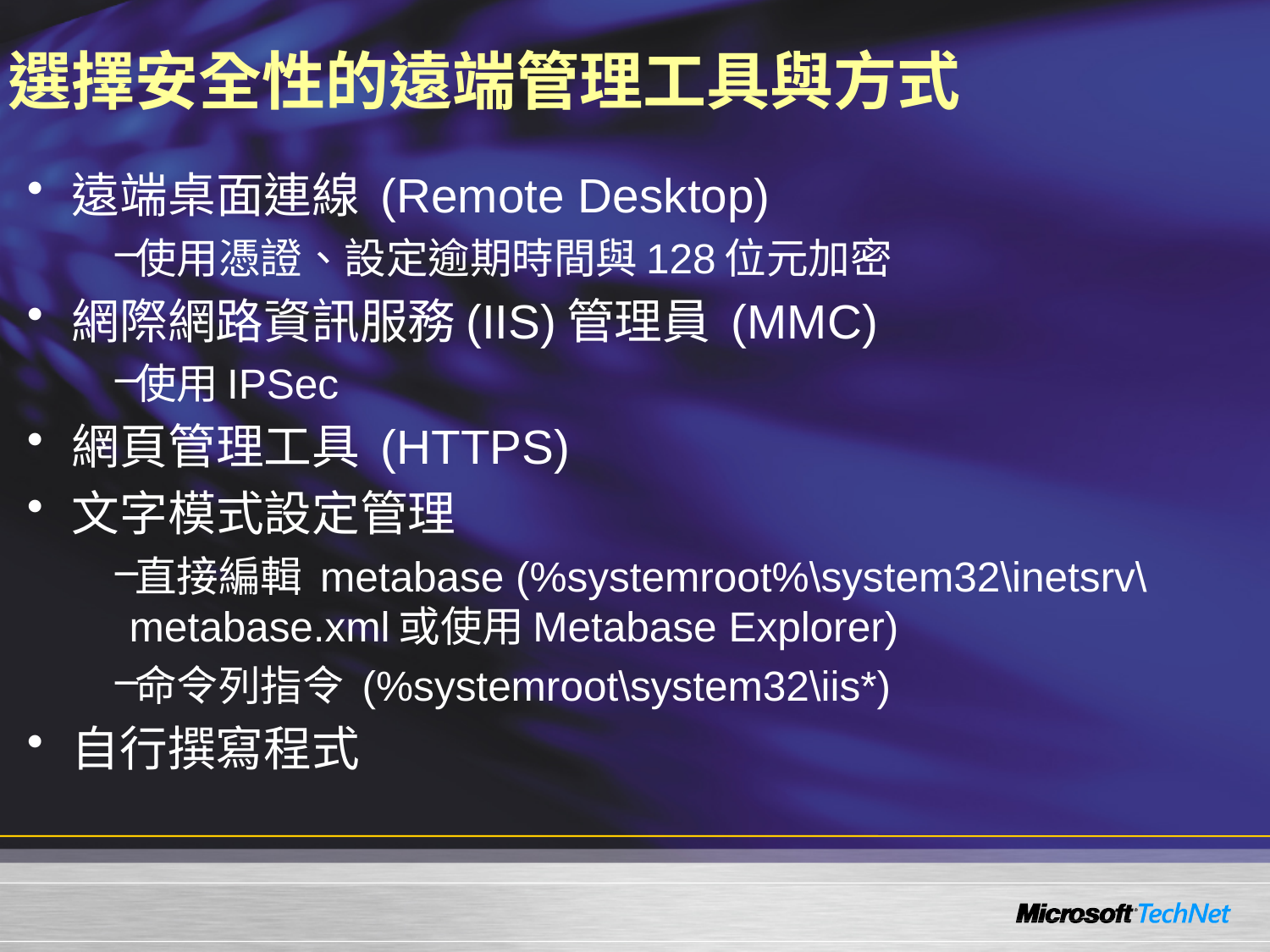

# 選擇安全性的遠端管理工具與方式
遠端桌面連線 (Remote Desktop)
使用憑證、設定逾期時間與128位元加密
網際網路資訊服務(IIS)管理員 (MMC)
使用IPSec
網頁管理工具 (HTTPS)
文字模式設定管理
直接編輯 metabase (%systemroot%\system32\inetsrv\metabase.xml或使用Metabase Explorer)
命令列指令 (%systemroot\system32\iis*)
自行撰寫程式